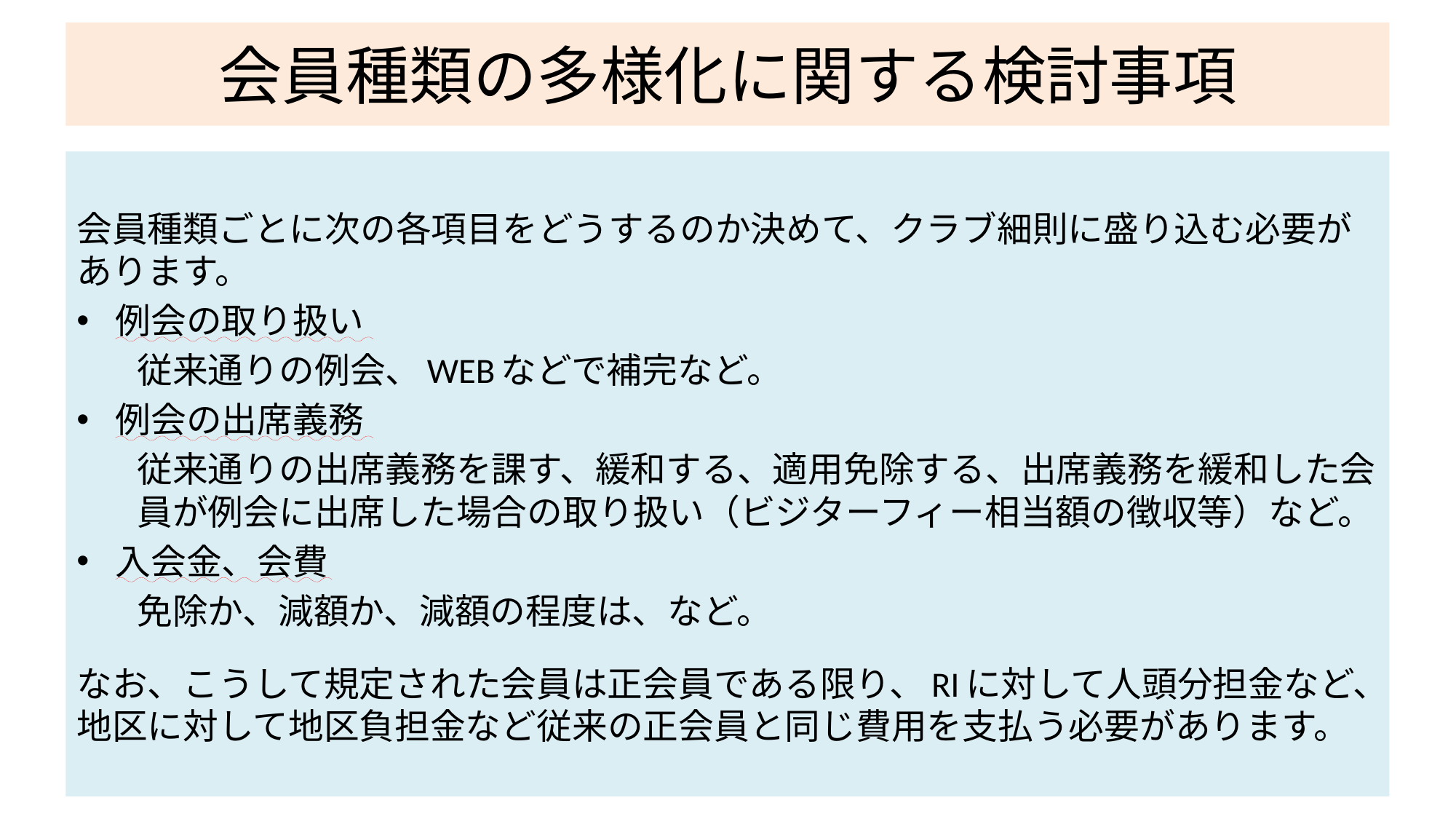

# 会員種類の多様化に関する検討事項

会員種類ごとに次の各項目をどうするのか決めて、クラブ細則に盛り込む必要があります。
例会の取り扱い
従来通りの例会、WEBなどで補完など。
例会の出席義務
従来通りの出席義務を課す、緩和する、適用免除する、出席義務を緩和した会員が例会に出席した場合の取り扱い（ビジターフィー相当額の徴収等）など。
入会金、会費
免除か、減額か、減額の程度は、など。

なお、こうして規定された会員は正会員である限り、RIに対して人頭分担金など、地区に対して地区負担金など従来の正会員と同じ費用を支払う必要があります。